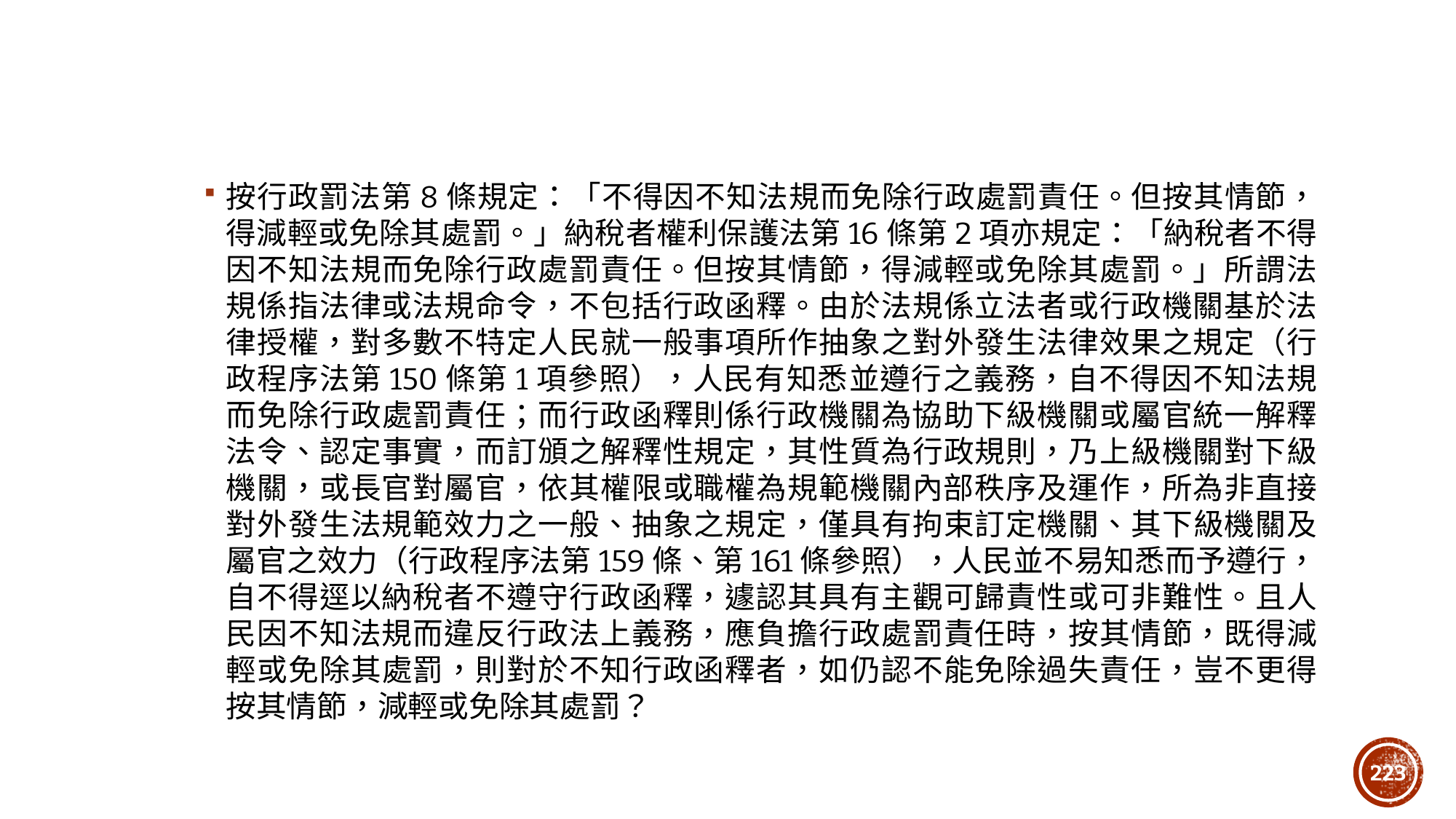

#
按行政罰法第8條規定：「不得因不知法規而免除行政處罰責任。但按其情節，得減輕或免除其處罰。」納稅者權利保護法第16條第2項亦規定：「納稅者不得因不知法規而免除行政處罰責任。但按其情節，得減輕或免除其處罰。」所謂法規係指法律或法規命令，不包括行政函釋。由於法規係立法者或行政機關基於法律授權，對多數不特定人民就一般事項所作抽象之對外發生法律效果之規定（行政程序法第150條第1項參照），人民有知悉並遵行之義務，自不得因不知法規而免除行政處罰責任；而行政函釋則係行政機關為協助下級機關或屬官統一解釋法令、認定事實，而訂頒之解釋性規定，其性質為行政規則，乃上級機關對下級機關，或長官對屬官，依其權限或職權為規範機關內部秩序及運作，所為非直接對外發生法規範效力之一般、抽象之規定，僅具有拘束訂定機關、其下級機關及屬官之效力（行政程序法第159條、第161條參照），人民並不易知悉而予遵行，自不得逕以納稅者不遵守行政函釋，遽認其具有主觀可歸責性或可非難性。且人民因不知法規而違反行政法上義務，應負擔行政處罰責任時，按其情節，既得減輕或免除其處罰，則對於不知行政函釋者，如仍認不能免除過失責任，豈不更得按其情節，減輕或免除其處罰？
223